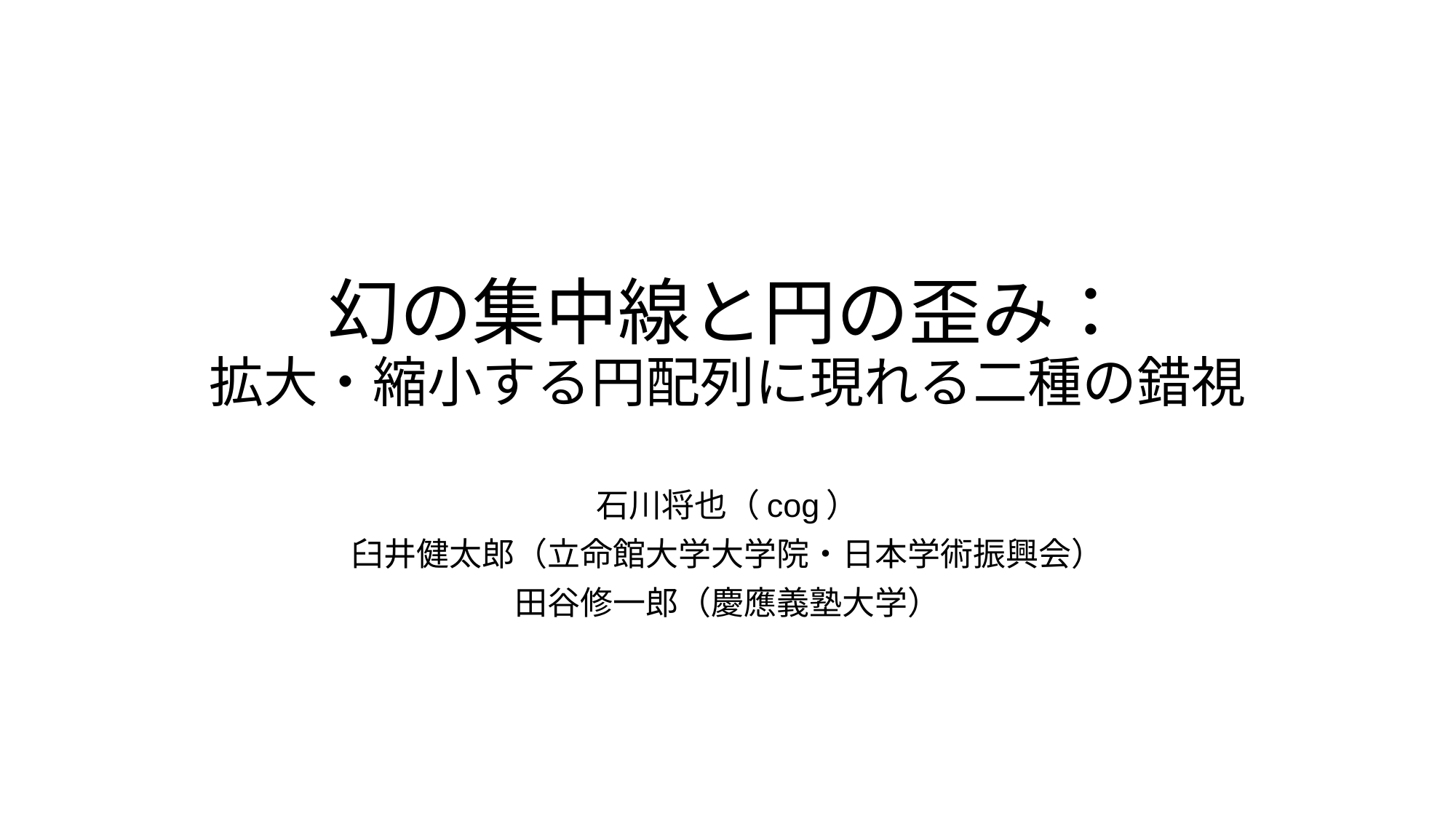

# 幻の集中線と円の歪み： 拡大・縮小する円配列に現れる二種の錯視

石川将也（cog）
臼井健太郎（立命館大学大学院・日本学術振興会）
田谷修一郎（慶應義塾大学）